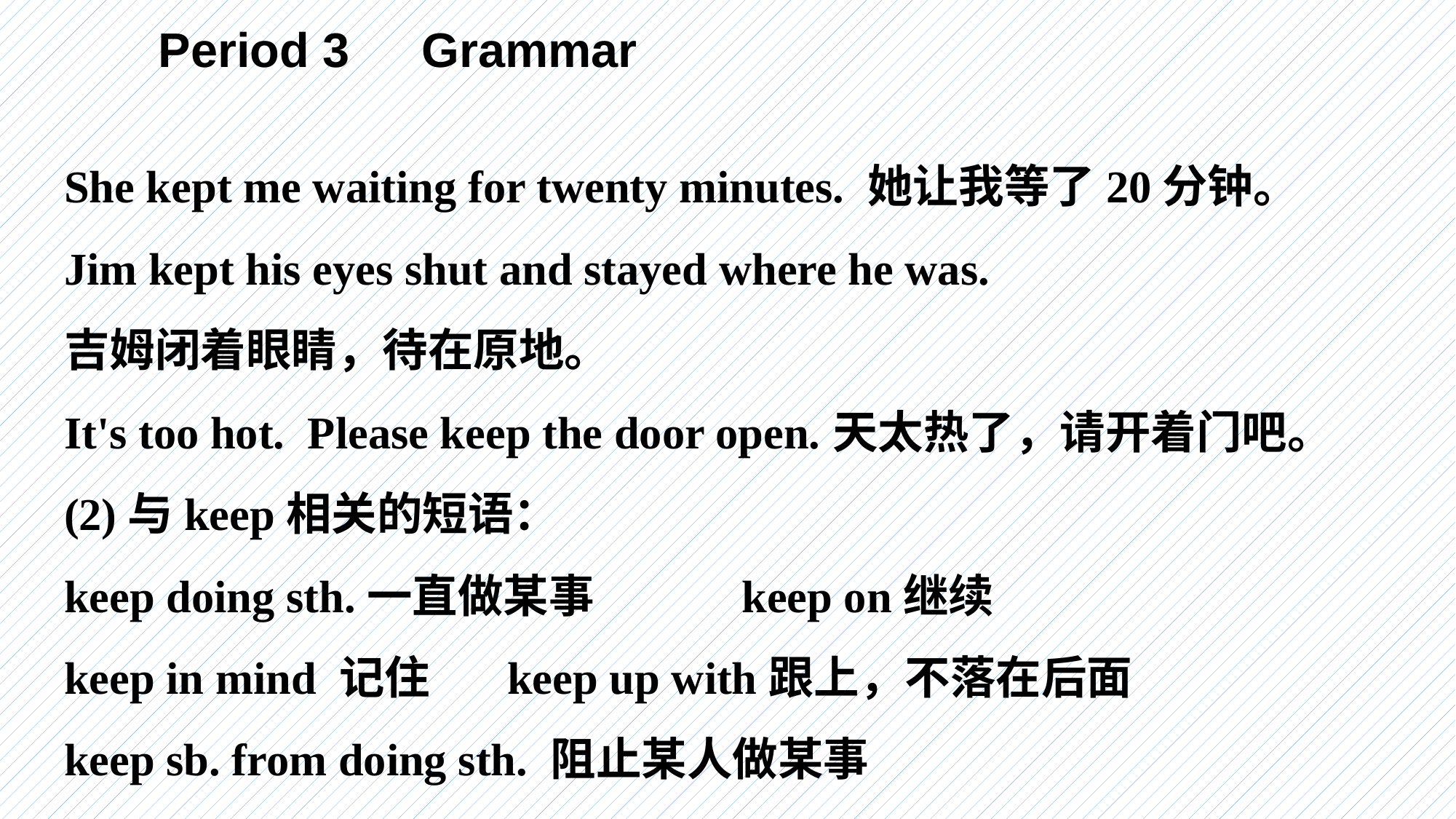

Period 3　Grammar
She kept me waiting for twenty minutes. 她让我等了20分钟。
Jim kept his eyes shut and stayed where he was.
吉姆闭着眼睛，待在原地。
It's too hot.  Please keep the door open.天太热了，请开着门吧。
(2)与keep相关的短语：
keep doing sth.一直做某事　　　keep on继续
keep in mind 记住　  keep up with跟上，不落在后面
keep sb. from doing sth. 阻止某人做某事